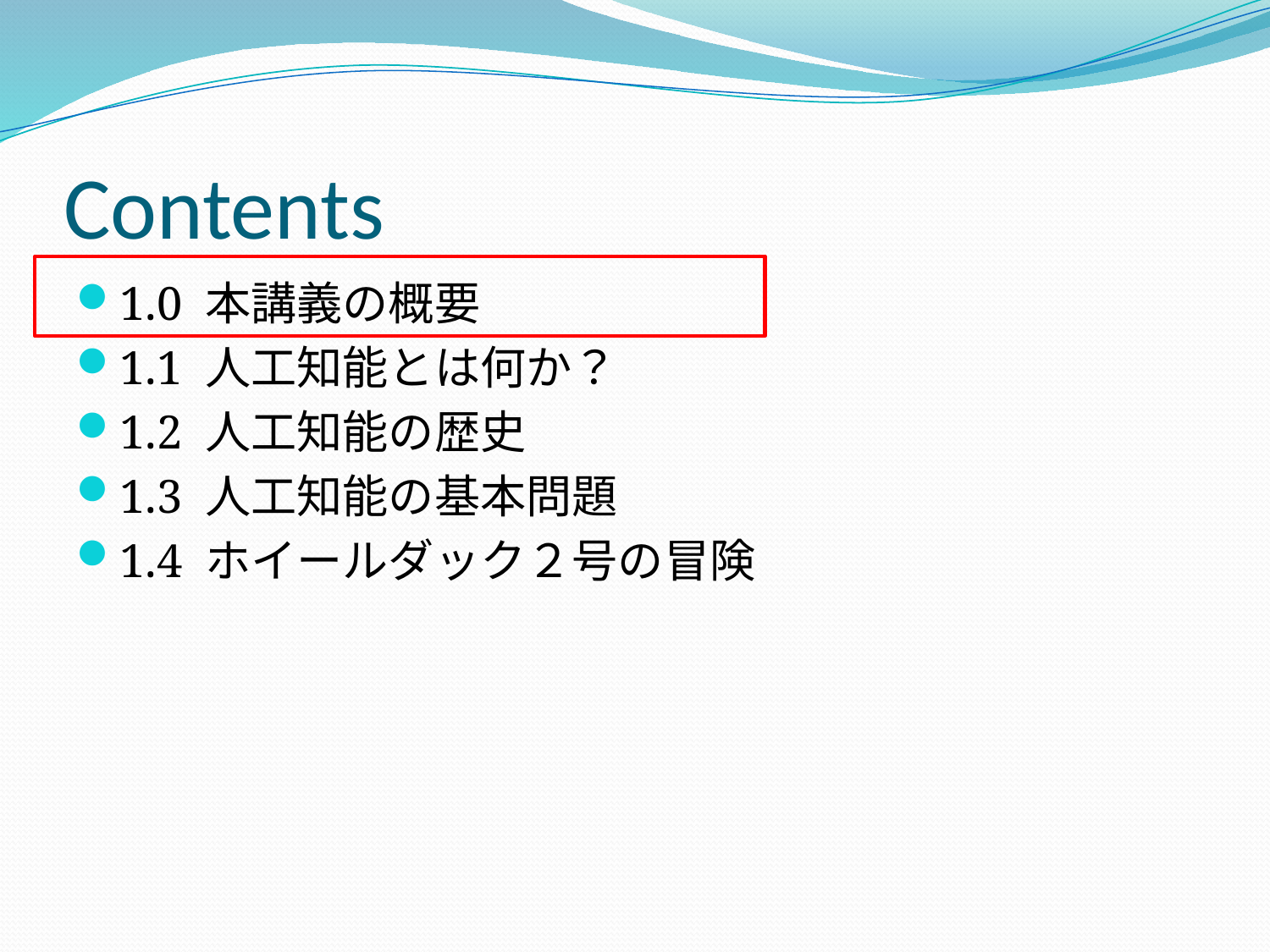

# Contents

1.0 本講義の概要
1.1 人工知能とは何か？
1.2 人工知能の歴史
1.3 人工知能の基本問題
1.4 ホイールダック２号の冒険